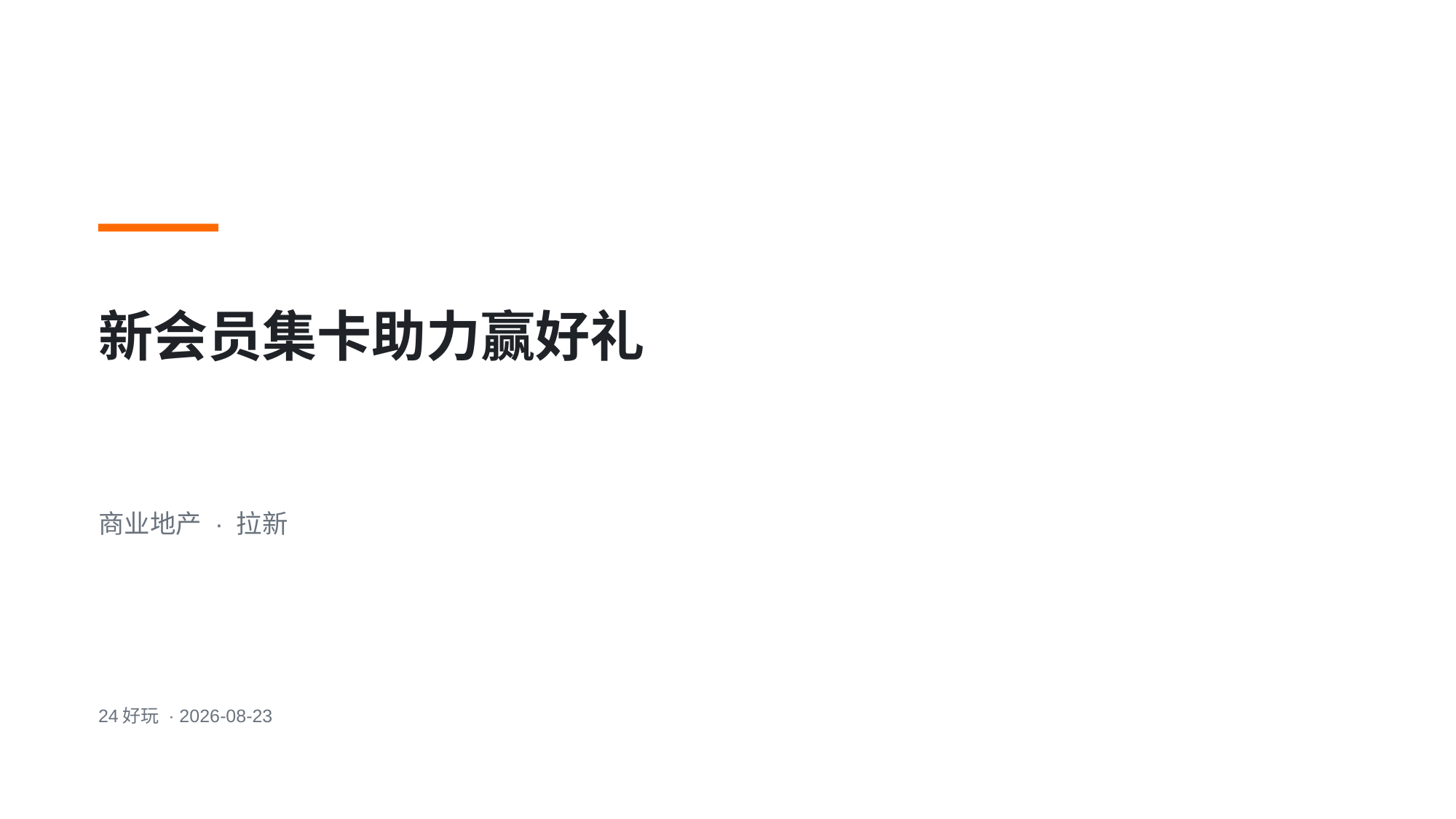

新会员集卡助力赢好礼
商业地产 · 拉新
24好玩 · 2026-08-23